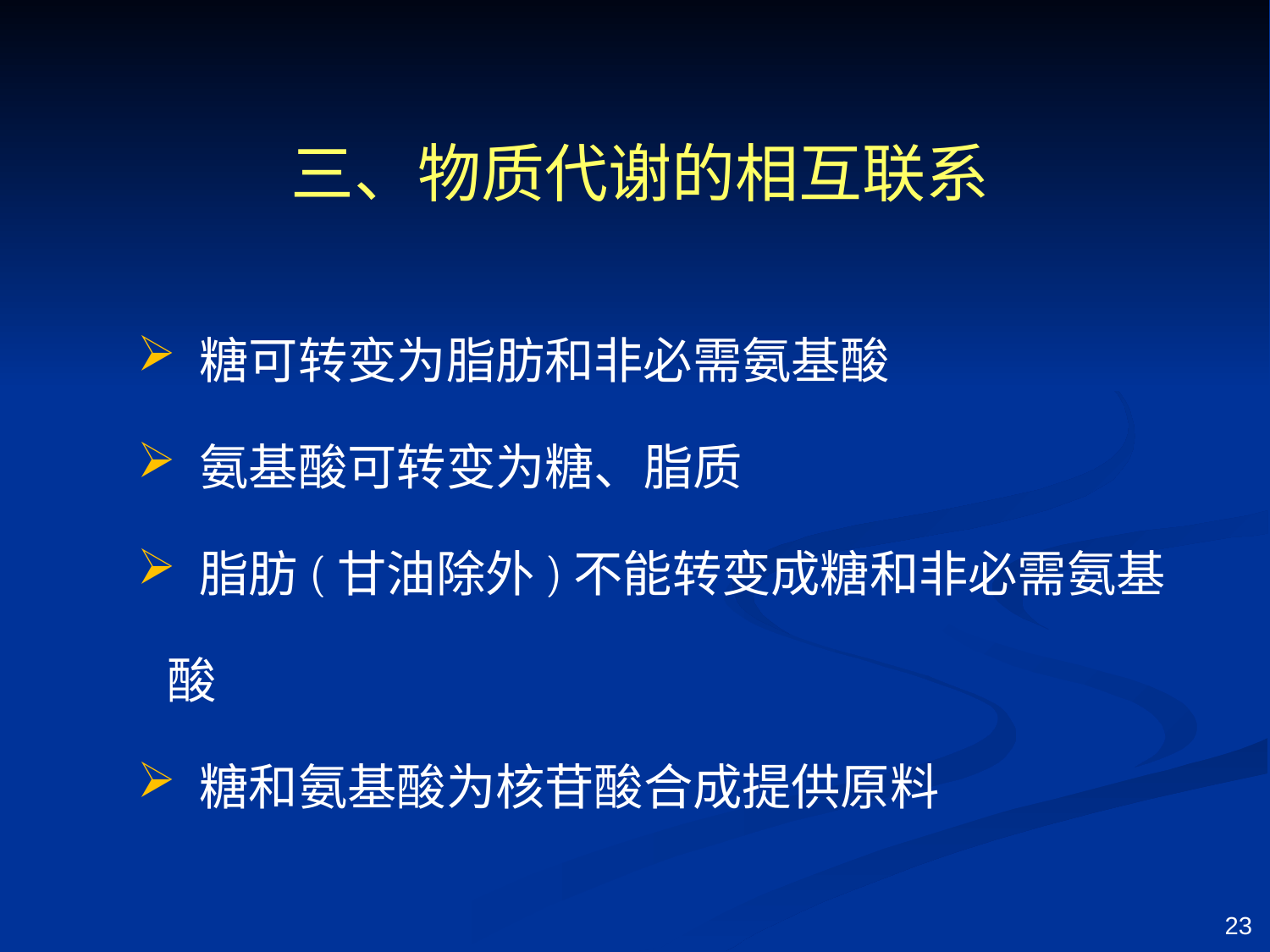

三、物质代谢的相互联系
 糖可转变为脂肪和非必需氨基酸
 氨基酸可转变为糖、脂质
 脂肪(甘油除外)不能转变成糖和非必需氨基酸
 糖和氨基酸为核苷酸合成提供原料
23